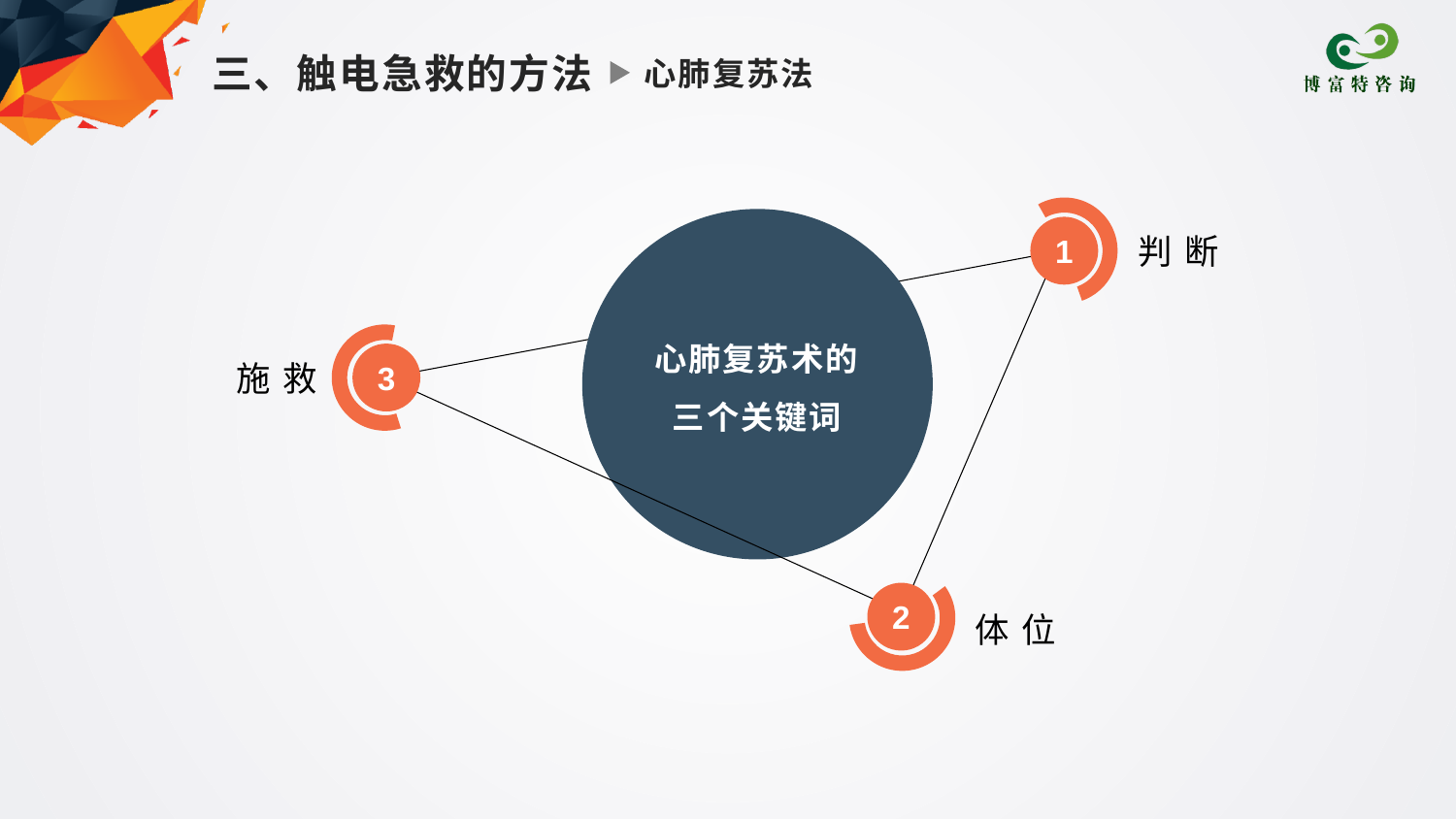

三、触电急救的方法
心肺复苏法

1

3

2
判 断
心肺复苏术的三个关键词
施 救
体 位